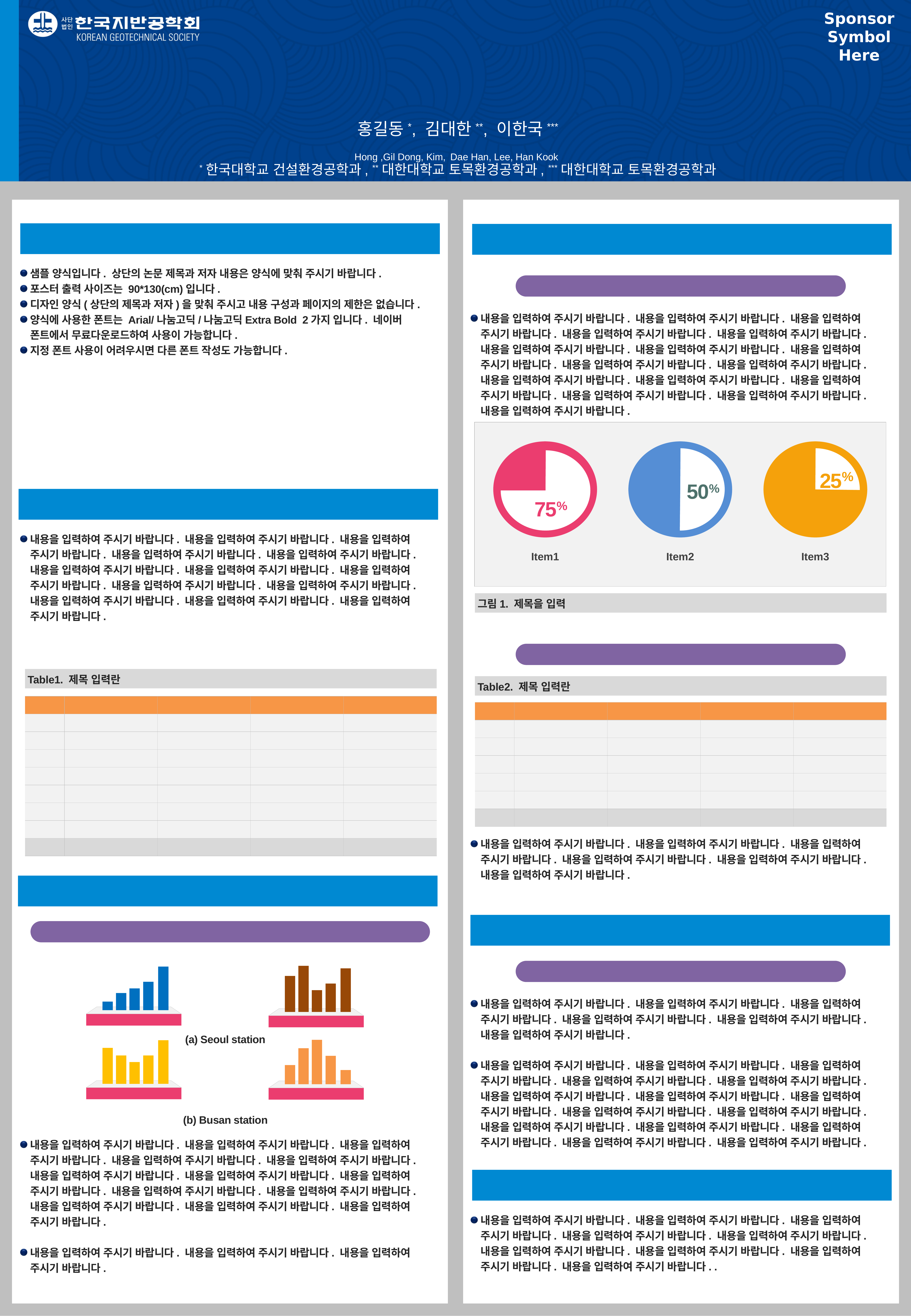

Sponsor Symbol Here
논문 제목을 입력하세요
Put English Title Here
홍길동*, 김대한**, 이한국***
Hong ,Gil Dong, Kim, Dae Han, Lee, Han Kook
*한국대학교 건설환경공학과, **대한대학교 토목환경공학과, ***대한대학교 토목환경공학과
서론(예시)
분석 및 해석
샘플 양식입니다. 상단의 논문 제목과 저자 내용은 양식에 맞춰 주시기 바랍니다.
포스터 출력 사이즈는 90*130(cm)입니다.
디자인 양식(상단의 제목과 저자)을 맞춰 주시고 내용 구성과 페이지의 제한은 없습니다.
양식에 사용한 폰트는 Arial/나눔고딕/나눔고딕Extra Bold  2가지 입니다. 네이버 폰트에서 무료다운로드하여 사용이 가능합니다.
지정 폰트 사용이 어려우시면 다른 폰트 작성도 가능합니다.
기입해주세요
내용을 입력하여 주시기 바랍니다. 내용을 입력하여 주시기 바랍니다. 내용을 입력하여 주시기 바랍니다. 내용을 입력하여 주시기 바랍니다. 내용을 입력하여 주시기 바랍니다. 내용을 입력하여 주시기 바랍니다. 내용을 입력하여 주시기 바랍니다. 내용을 입력하여 주시기 바랍니다. 내용을 입력하여 주시기 바랍니다. 내용을 입력하여 주시기 바랍니다. 내용을 입력하여 주시기 바랍니다. 내용을 입력하여 주시기 바랍니다. 내용을 입력하여 주시기 바랍니다. 내용을 입력하여 주시기 바랍니다. 내용을 입력하여 주시기 바랍니다. 내용을 입력하여 주시기 바랍니다.

75%

50%

25%
Item1
Item2
Item3
연구방법
내용을 입력하여 주시기 바랍니다. 내용을 입력하여 주시기 바랍니다. 내용을 입력하여 주시기 바랍니다. 내용을 입력하여 주시기 바랍니다. 내용을 입력하여 주시기 바랍니다. 내용을 입력하여 주시기 바랍니다. 내용을 입력하여 주시기 바랍니다. 내용을 입력하여 주시기 바랍니다. 내용을 입력하여 주시기 바랍니다. 내용을 입력하여 주시기 바랍니다. 내용을 입력하여 주시기 바랍니다. 내용을 입력하여 주시기 바랍니다. 내용을 입력하여 주시기 바랍니다.
그림1. 제목을 입력
기입해주세요
Table1. 제목 입력란
Table2. 제목 입력란
|  | 항목1 | 항목2 | 항목3 | 항목4 |
| --- | --- | --- | --- | --- |
|  |  |  |  |  |
|  |  |  |  |  |
|  |  |  |  |  |
|  |  |  |  |  |
|  |  |  |  |  |
|  |  |  |  |  |
|  |  |  |  |  |
|  |  |  |  |  |
|  | 항목1 | 항목2 | 항목3 | 항목4 |
| --- | --- | --- | --- | --- |
|  |  |  |  |  |
|  |  |  |  |  |
|  |  |  |  |  |
|  |  |  |  |  |
|  |  |  |  |  |
|  |  |  |  |  |
내용을 입력하여 주시기 바랍니다. 내용을 입력하여 주시기 바랍니다. 내용을 입력하여 주시기 바랍니다. 내용을 입력하여 주시기 바랍니다. 내용을 입력하여 주시기 바랍니다. 내용을 입력하여 주시기 바랍니다.
조사 및 분석
결론
SPI according to drought state and their frequency
연구의 요약(예시)

Drought State

Drought State
내용을 입력하여 주시기 바랍니다. 내용을 입력하여 주시기 바랍니다. 내용을 입력하여 주시기 바랍니다. 내용을 입력하여 주시기 바랍니다. 내용을 입력하여 주시기 바랍니다. 내용을 입력하여 주시기 바랍니다.

내용을 입력하여 주시기 바랍니다. 내용을 입력하여 주시기 바랍니다. 내용을 입력하여 주시기 바랍니다. 내용을 입력하여 주시기 바랍니다. 내용을 입력하여 주시기 바랍니다. 내용을 입력하여 주시기 바랍니다. 내용을 입력하여 주시기 바랍니다. 내용을 입력하여 주시기 바랍니다. 내용을 입력하여 주시기 바랍니다. 내용을 입력하여 주시기 바랍니다. 내용을 입력하여 주시기 바랍니다. 내용을 입력하여 주시기 바랍니다. 내용을 입력하여 주시기 바랍니다. 내용을 입력하여 주시기 바랍니다. 내용을 입력하여 주시기 바랍니다.
(a) Seoul station

Drought State

Drought State
(b) Busan station
내용을 입력하여 주시기 바랍니다. 내용을 입력하여 주시기 바랍니다. 내용을 입력하여 주시기 바랍니다. 내용을 입력하여 주시기 바랍니다. 내용을 입력하여 주시기 바랍니다. 내용을 입력하여 주시기 바랍니다. 내용을 입력하여 주시기 바랍니다. 내용을 입력하여 주시기 바랍니다. 내용을 입력하여 주시기 바랍니다. 내용을 입력하여 주시기 바랍니다. 내용을 입력하여 주시기 바랍니다. 내용을 입력하여 주시기 바랍니다. 내용을 입력하여 주시기 바랍니다.

내용을 입력하여 주시기 바랍니다. 내용을 입력하여 주시기 바랍니다. 내용을 입력하여 주시기 바랍니다.
감사의 글
내용을 입력하여 주시기 바랍니다. 내용을 입력하여 주시기 바랍니다. 내용을 입력하여 주시기 바랍니다. 내용을 입력하여 주시기 바랍니다. 내용을 입력하여 주시기 바랍니다. 내용을 입력하여 주시기 바랍니다. 내용을 입력하여 주시기 바랍니다. 내용을 입력하여 주시기 바랍니다. 내용을 입력하여 주시기 바랍니다. .